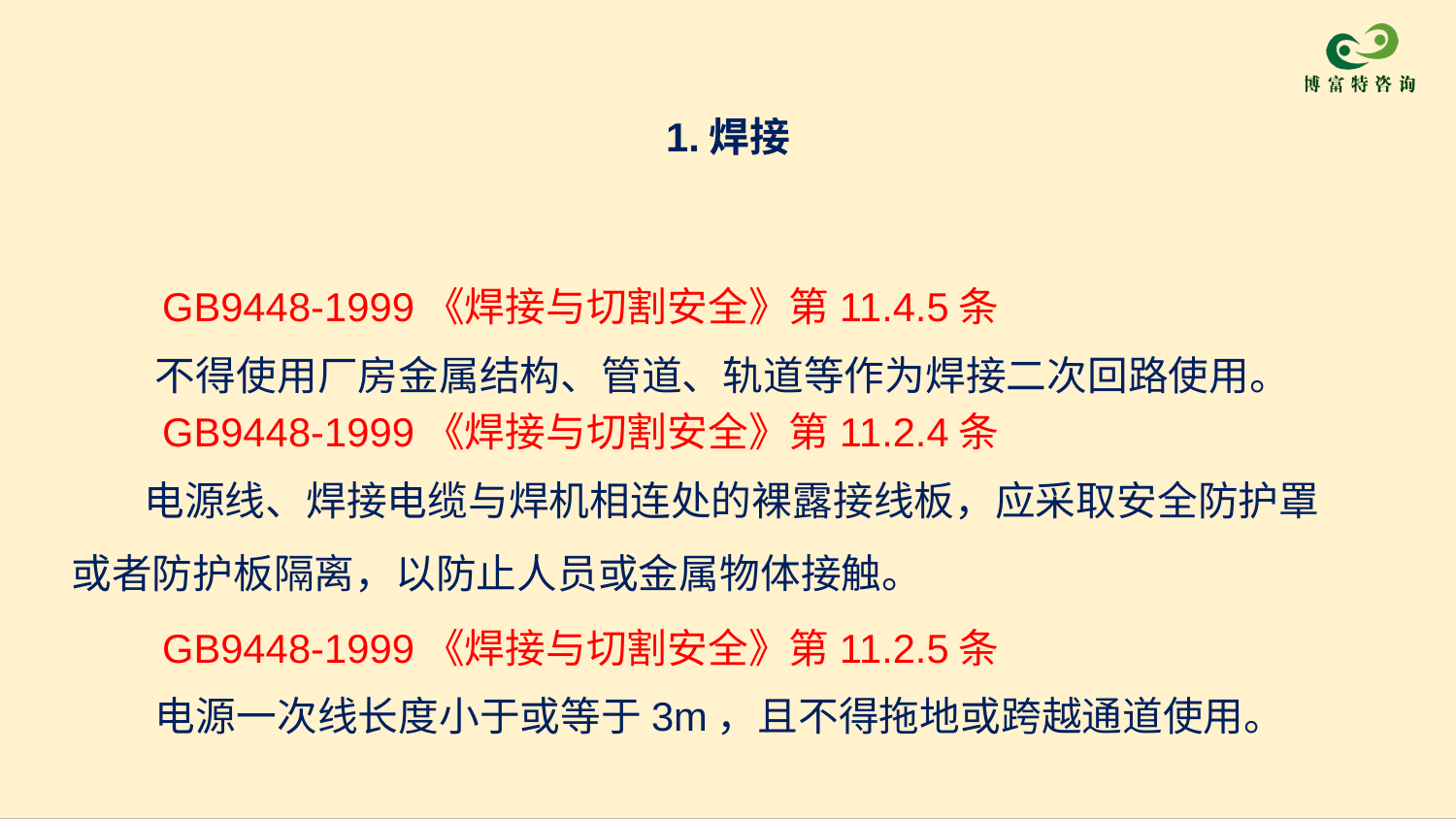

1.焊接
GB9448-1999《焊接与切割安全》第11.4.5条
不得使用厂房金属结构、管道、轨道等作为焊接二次回路使用。
GB9448-1999《焊接与切割安全》第11.2.4条
电源线、焊接电缆与焊机相连处的裸露接线板，应采取安全防护罩或者防护板隔离，以防止人员或金属物体接触。
GB9448-1999《焊接与切割安全》第11.2.5条
电源一次线长度小于或等于3m，且不得拖地或跨越通道使用。